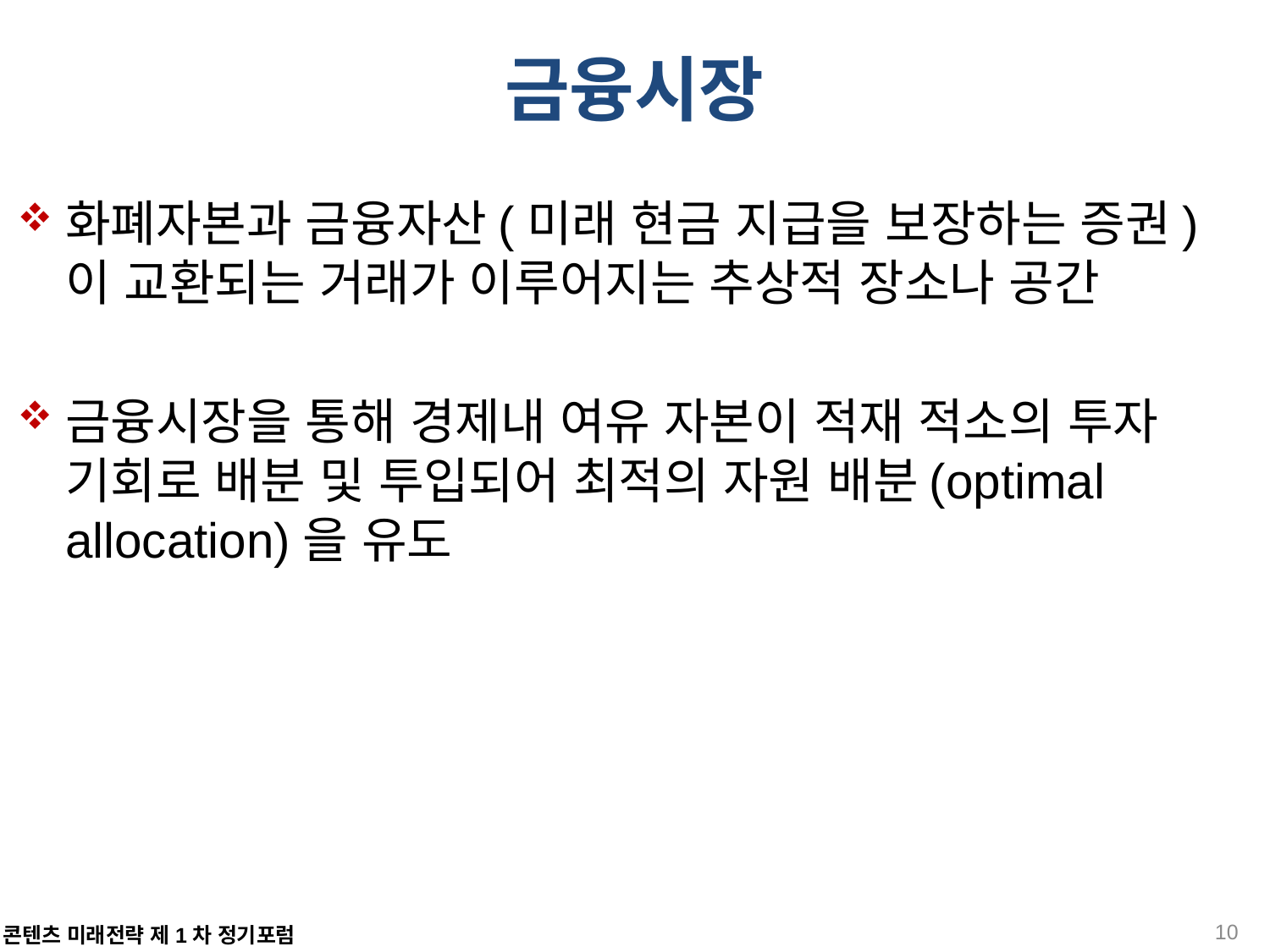

# 금융시장
화폐자본과 금융자산(미래 현금 지급을 보장하는 증권)이 교환되는 거래가 이루어지는 추상적 장소나 공간

금융시장을 통해 경제내 여유 자본이 적재 적소의 투자 기회로 배분 및 투입되어 최적의 자원 배분(optimal allocation)을 유도
10